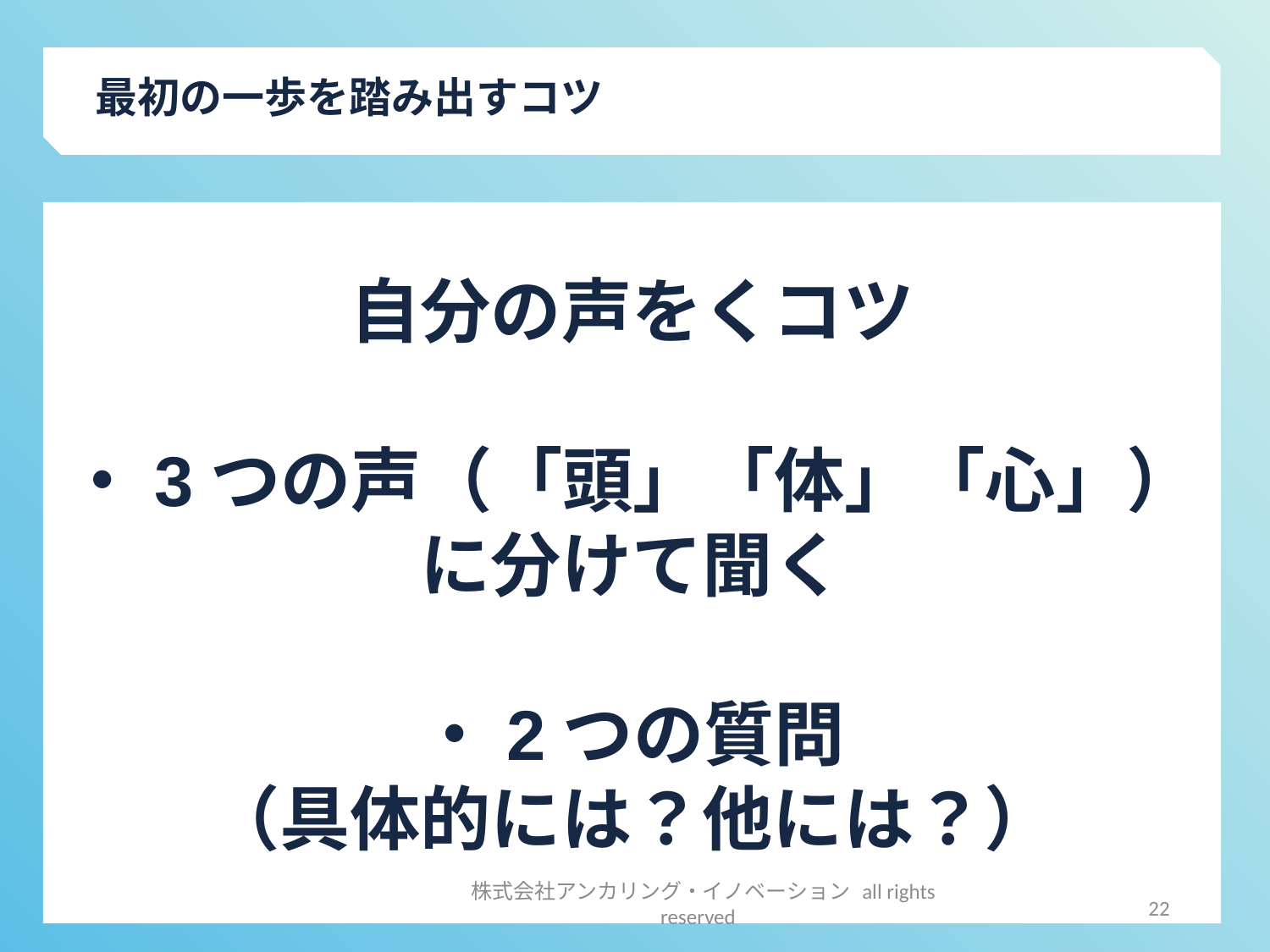

最初の一歩を踏み出すコツ

自分の声をくコツ

・3つの声（「頭」「体」「心」）
に分けて聞く

・2つの質問
（具体的には？他には？）

22
株式会社アンカリング・イノベーション all rights reserved